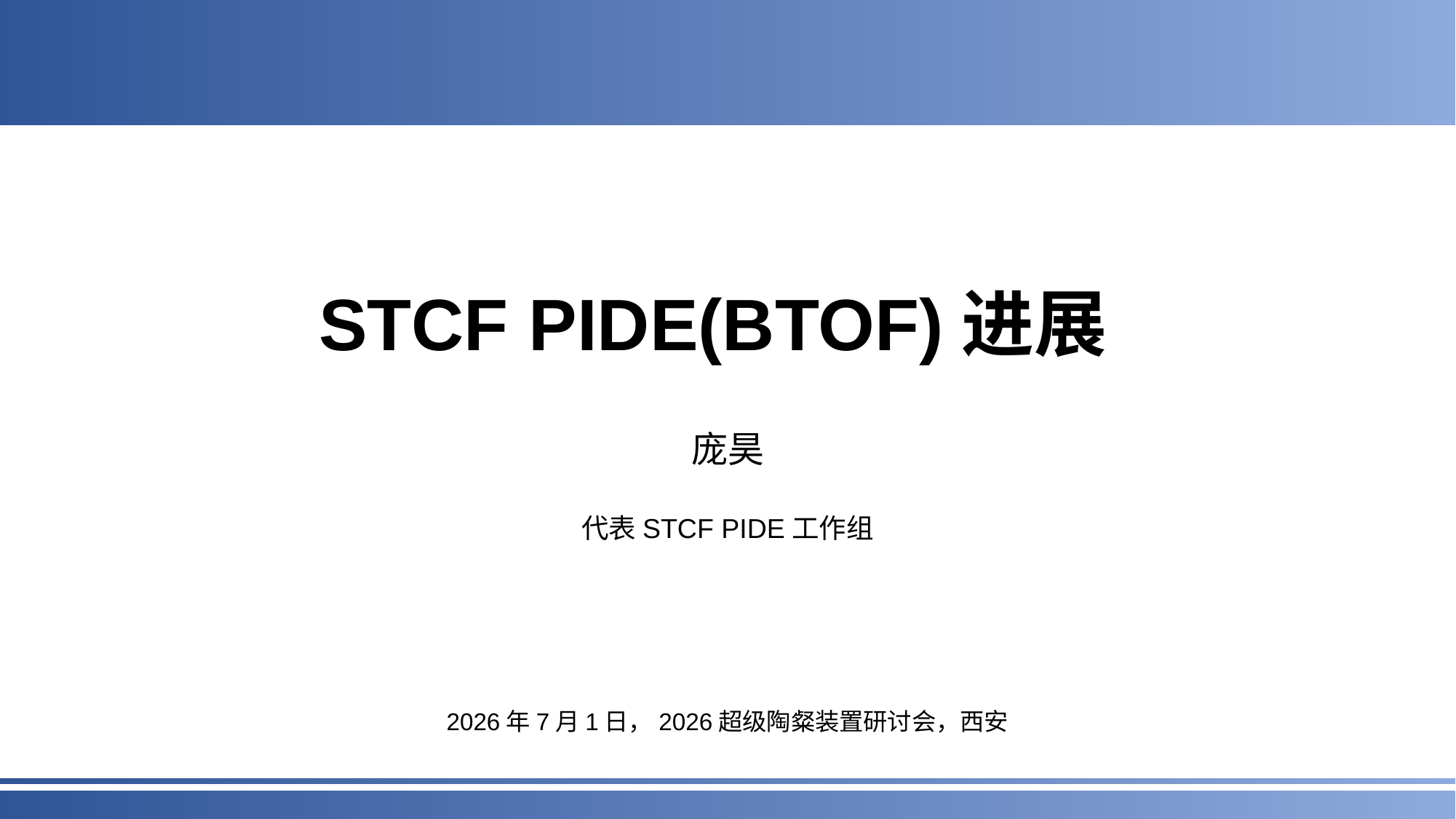

# STCF PIDE(BTOF)进展
庞昊
代表STCF PIDE工作组
2026年7月1日，2026超级陶粲装置研讨会，西安